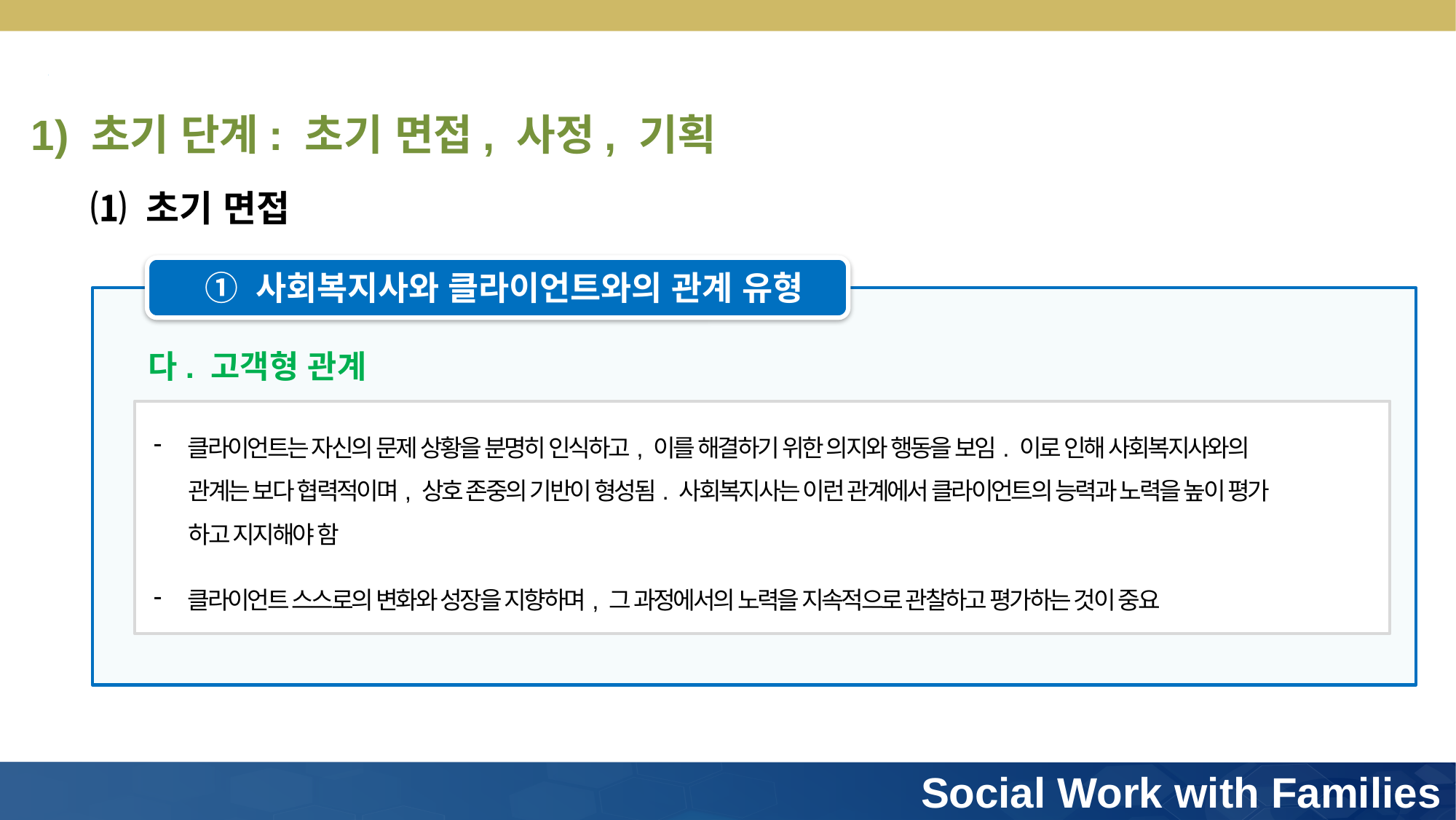

1) 초기 단계: 초기 면접, 사정, 기획
⑴ 초기 면접

① 사회복지사와 클라이언트와의 관계 유형

다. 고객형 관계

클라이언트는 자신의 문제 상황을 분명히 인식하고, 이를 해결하기 위한 의지와 행동을 보임. 이로 인해 사회복지사와의
      관계는 보다 협력적이며, 상호 존중의 기반이 형성됨. 사회복지사는 이런 관계에서 클라이언트의 능력과 노력을 높이 평가
      하고 지지해야 함

클라이언트 스스로의 변화와 성장을 지향하며, 그 과정에서의 노력을 지속적으로 관찰하고 평가하는 것이 중요